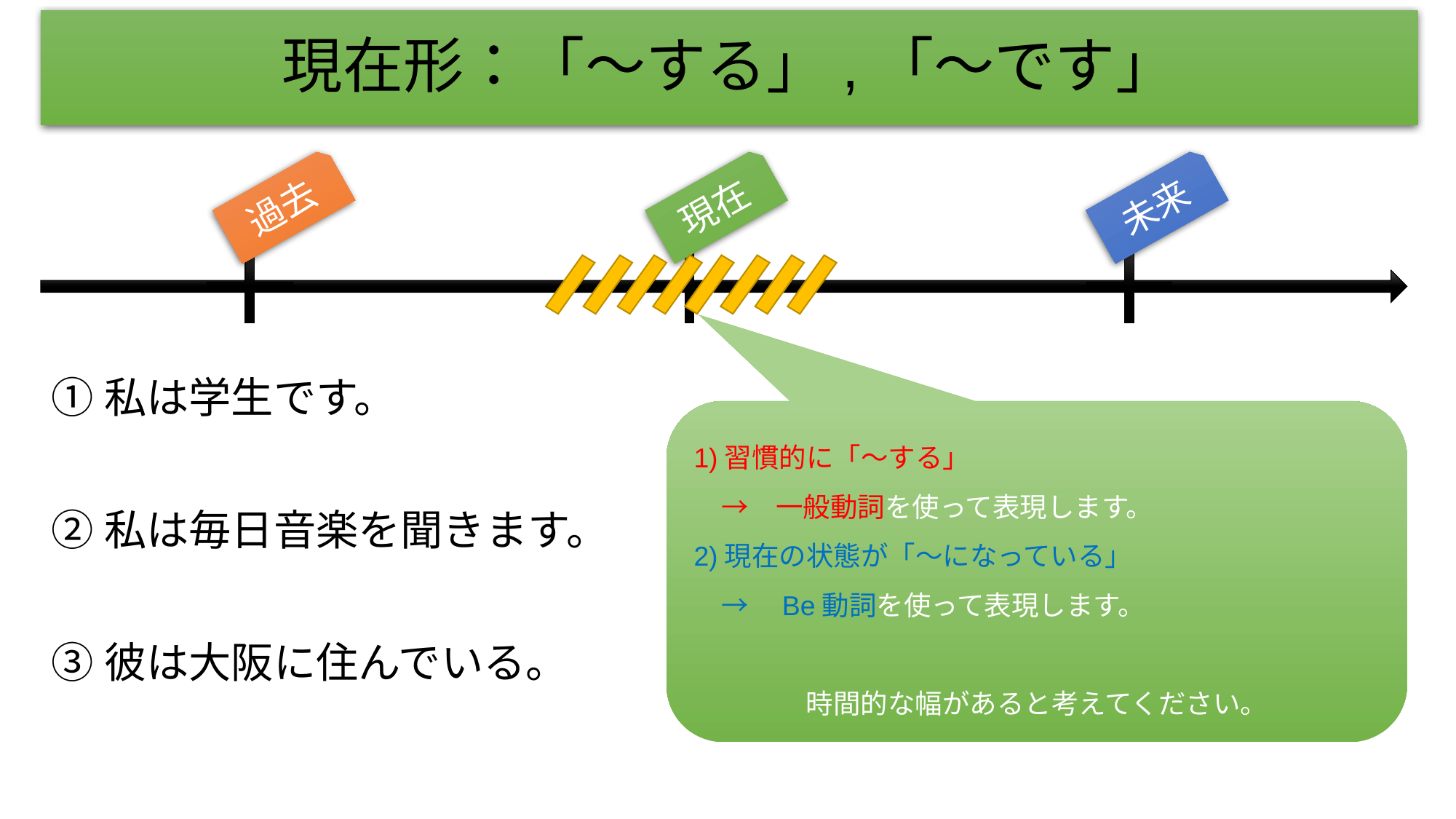

# 現在形：「～する」,「～です」
過去
現在
未来

①私は学生です。

②私は毎日音楽を聞きます。

③彼は大阪に住んでいる。

1)習慣的に「～する」
　→　一般動詞を使って表現します。
2)現在の状態が「～になっている」
　→　Be動詞を使って表現します。

時間的な幅があると考えてください。